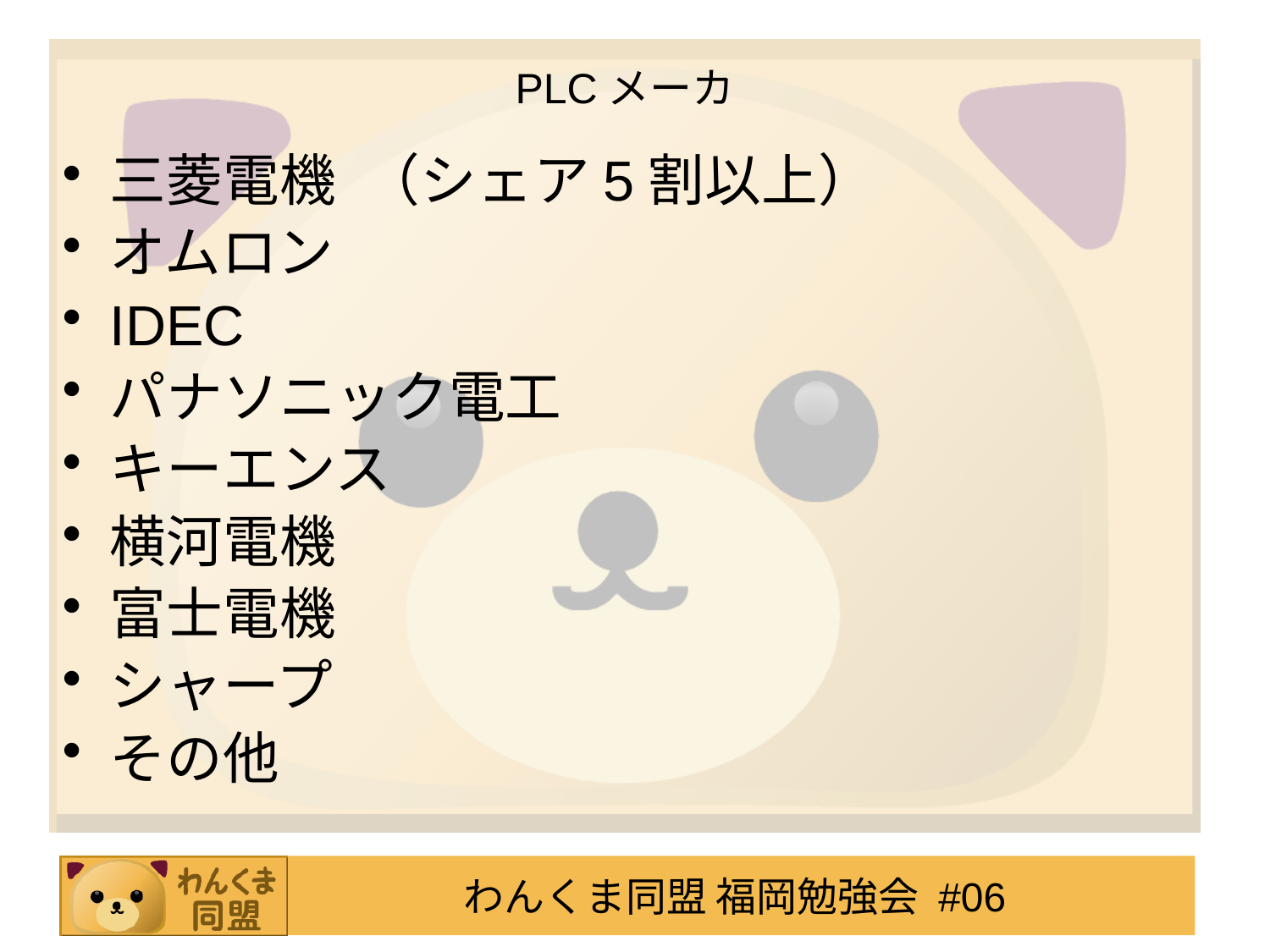

# PLCメーカ
三菱電機	（シェア5割以上）
オムロン
IDEC
パナソニック電工
キーエンス
横河電機
富士電機
シャープ
その他